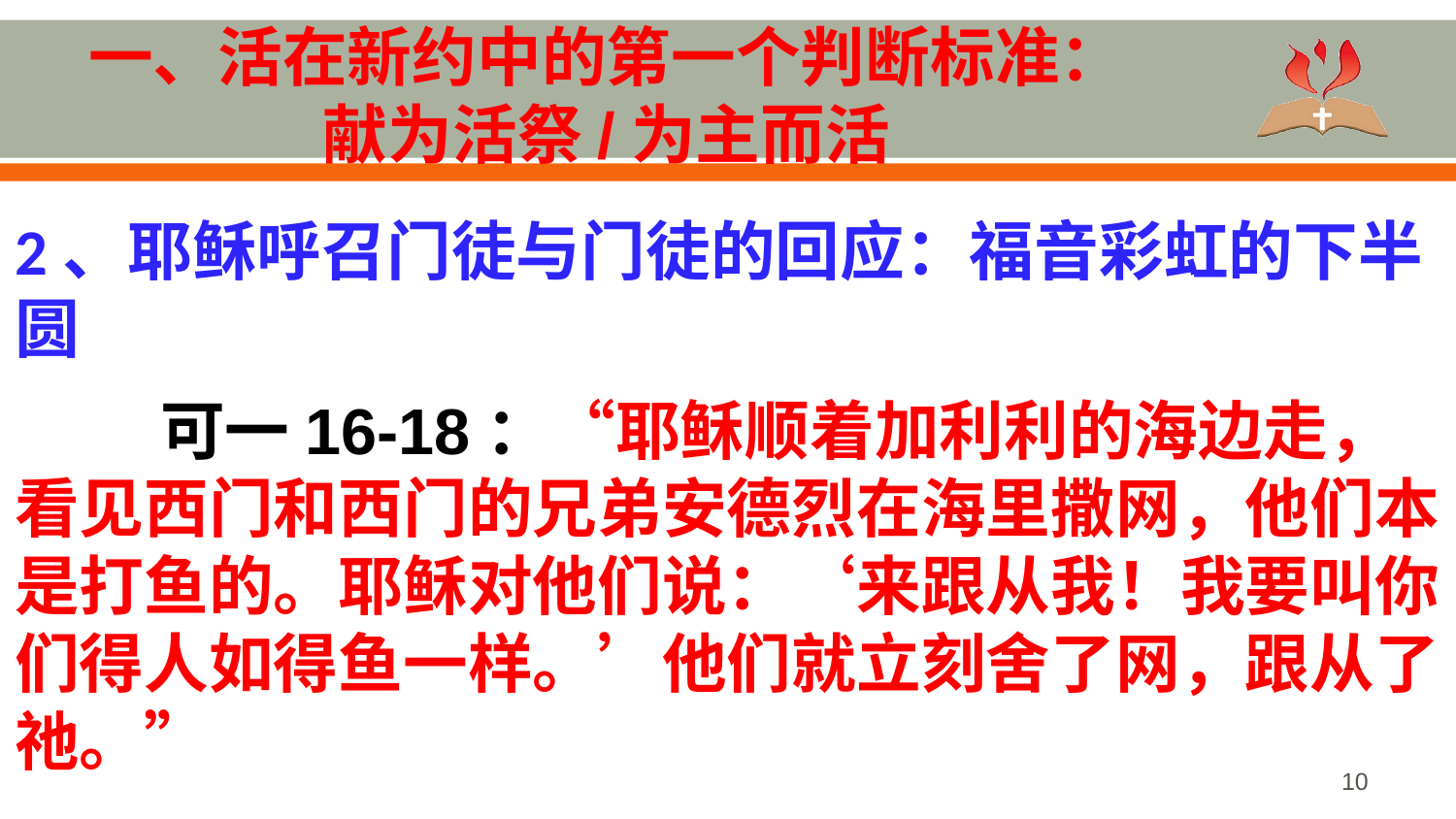

# 一、活在新约中的第一个判断标准： 献为活祭/为主而活
2、耶稣呼召门徒与门徒的回应：福音彩虹的下半圆
	可一16-18：“耶稣顺着加利利的海边走，看见西门和西门的兄弟安德烈在海里撒网，他们本是打鱼的。耶稣对他们说：‘来跟从我！我要叫你们得人如得鱼一样。’他们就立刻舍了网，跟从了祂。”

10